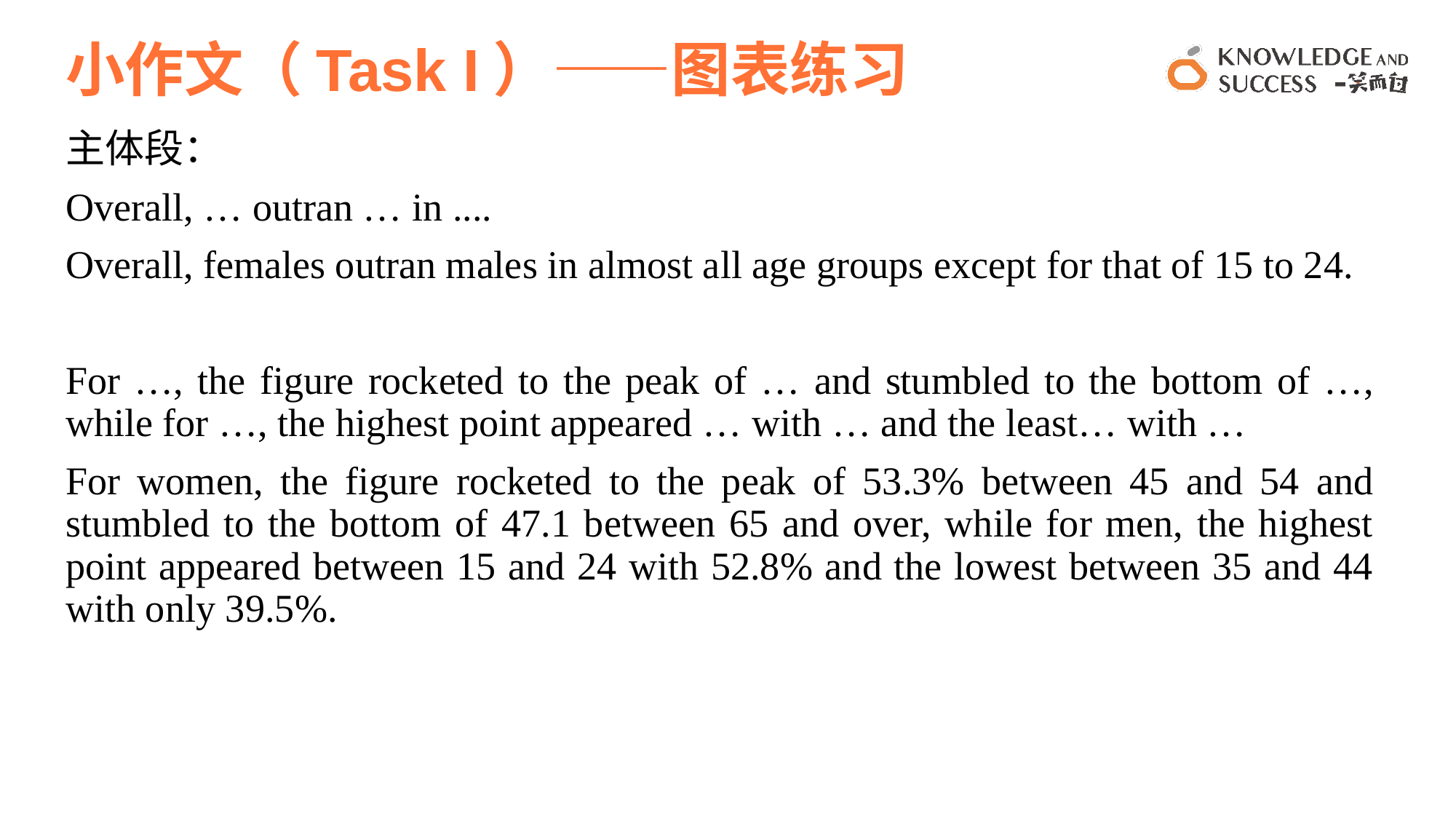

# 小作文（Task I）——图表练习
主体段：
Overall, … outran … in ....
Overall, females outran males in almost all age groups except for that of 15 to 24.

For …, the figure rocketed to the peak of … and stumbled to the bottom of …, while for …, the highest point appeared … with … and the least… with …
For women, the figure rocketed to the peak of 53.3% between 45 and 54 and stumbled to the bottom of 47.1 between 65 and over, while for men, the highest point appeared between 15 and 24 with 52.8% and the lowest between 35 and 44 with only 39.5%.

28